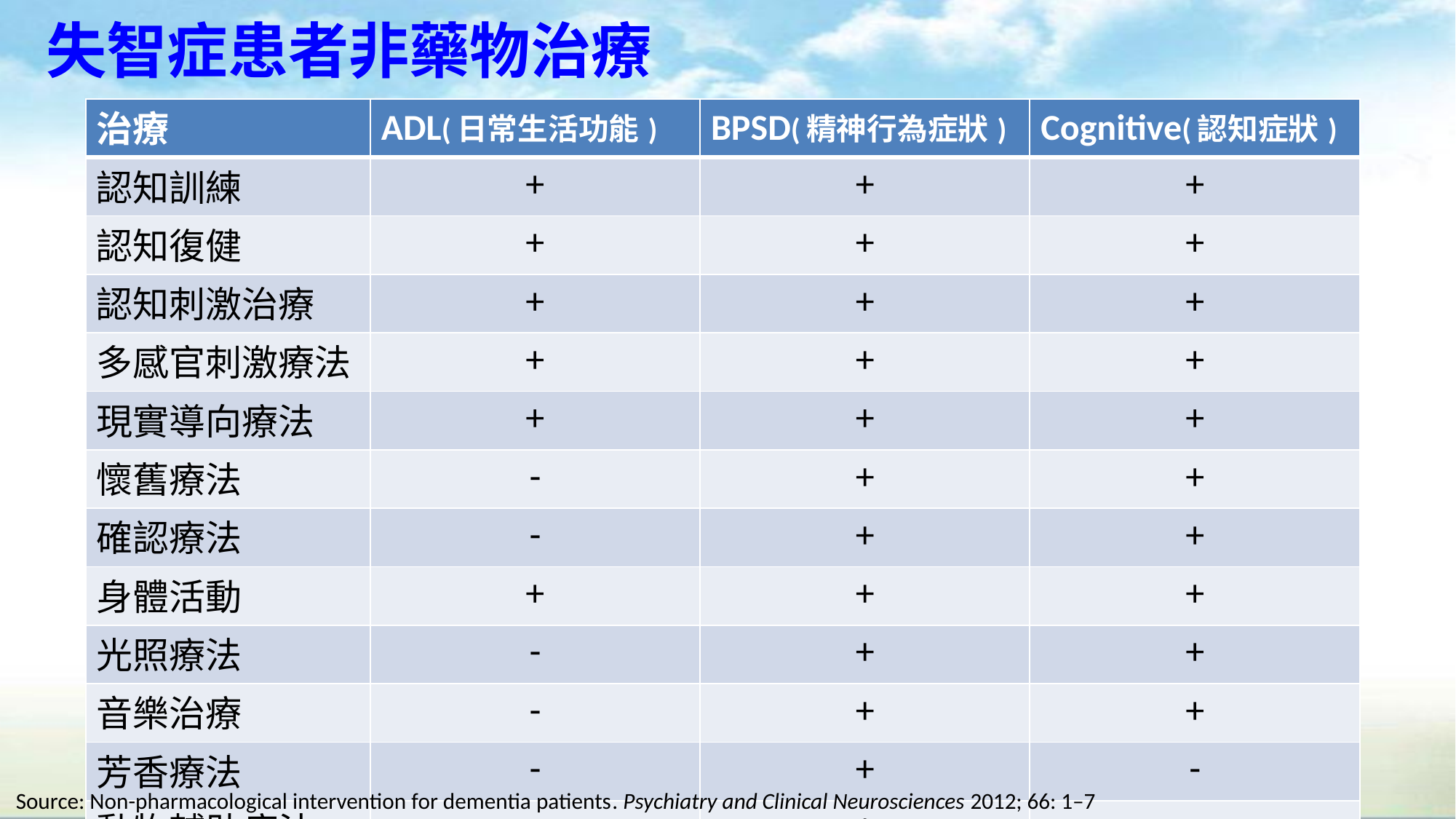

# 失智症患者非藥物治療
| 治療 | ADL(日常生活功能) | BPSD(精神行為症狀) | Cognitive(認知症狀) |
| --- | --- | --- | --- |
| 認知訓練 | + | + | + |
| 認知復健 | + | + | + |
| 認知刺激治療 | + | + | + |
| 多感官刺激療法 | + | + | + |
| 現實導向療法 | + | + | + |
| 懷舊療法 | - | + | + |
| 確認療法 | - | + | + |
| 身體活動 | + | + | + |
| 光照療法 | - | + | + |
| 音樂治療 | - | + | + |
| 芳香療法 | - | + | - |
| 動物輔助療法 | - | + | - |
Source: Non-pharmacological intervention for dementia patients. Psychiatry and Clinical Neurosciences 2012; 66: 1–7